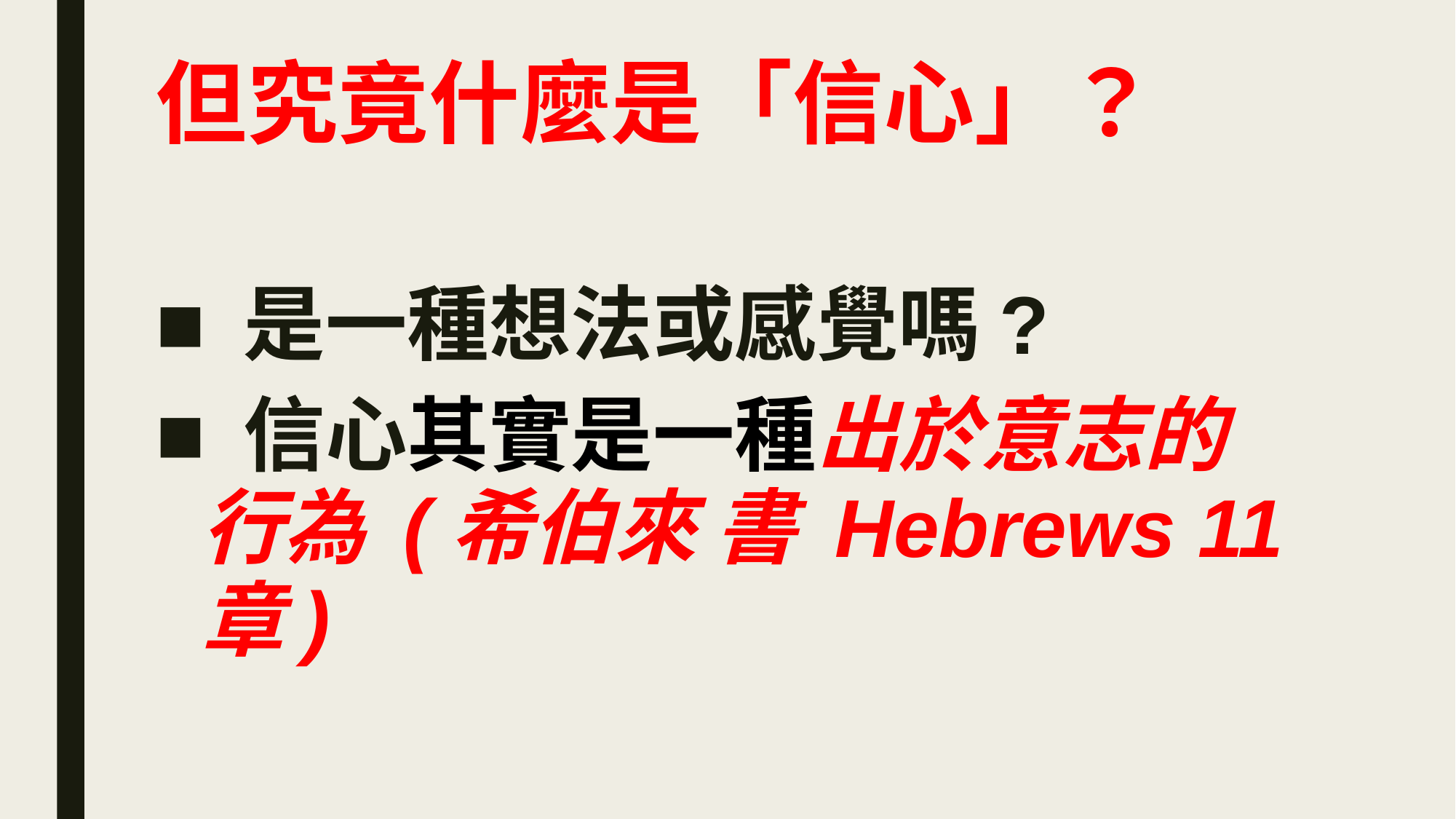

# 但究竟什麼是「信心」？
 是一種想法或感覺嗎?
 信心其實是一種出於意志的行為 (希伯來 書 Hebrews 11章)